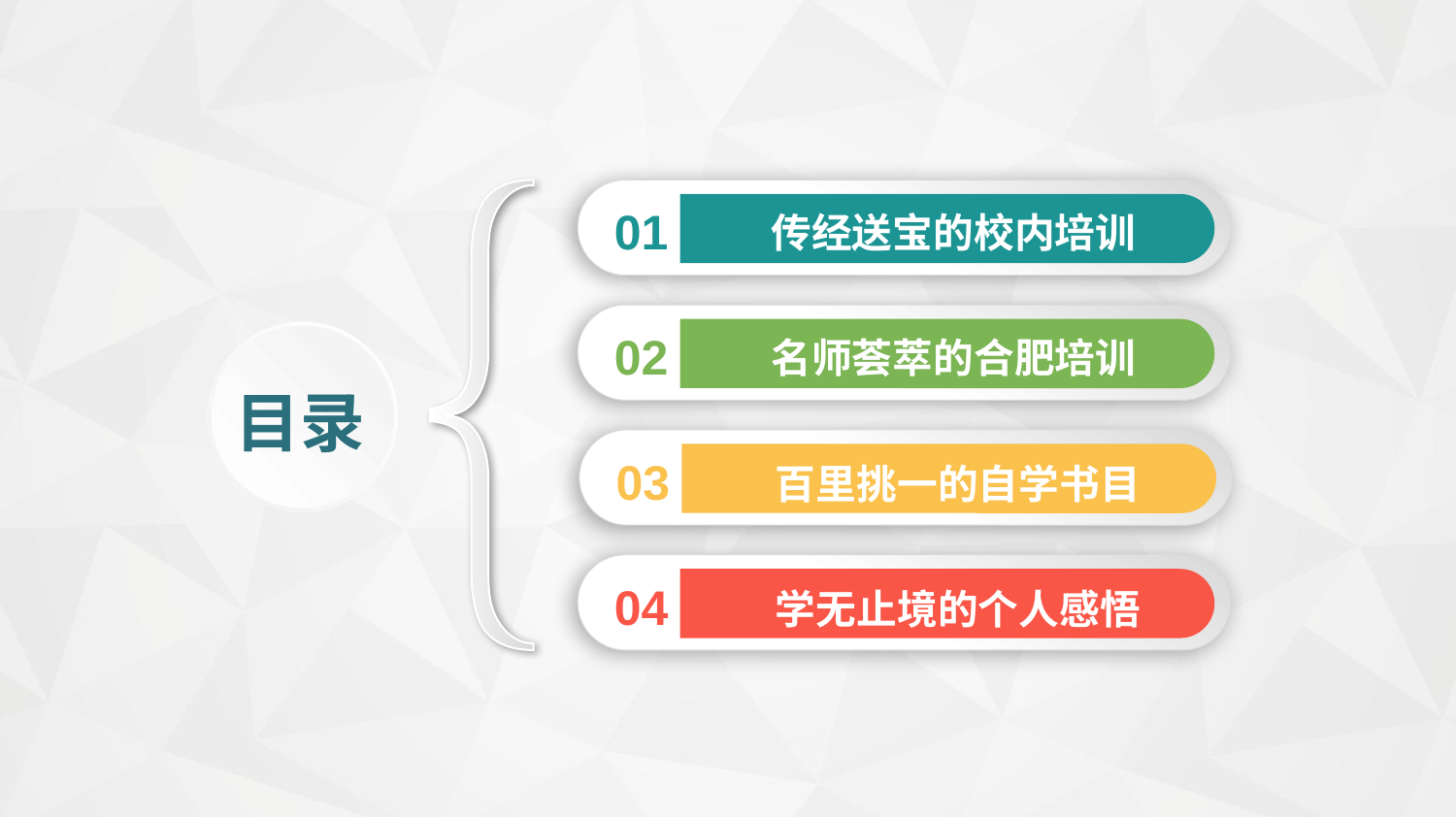

01
传经送宝的校内培训

02
名师荟萃的合肥培训

目录

03
百里挑一的自学书目

04
学无止境的个人感悟